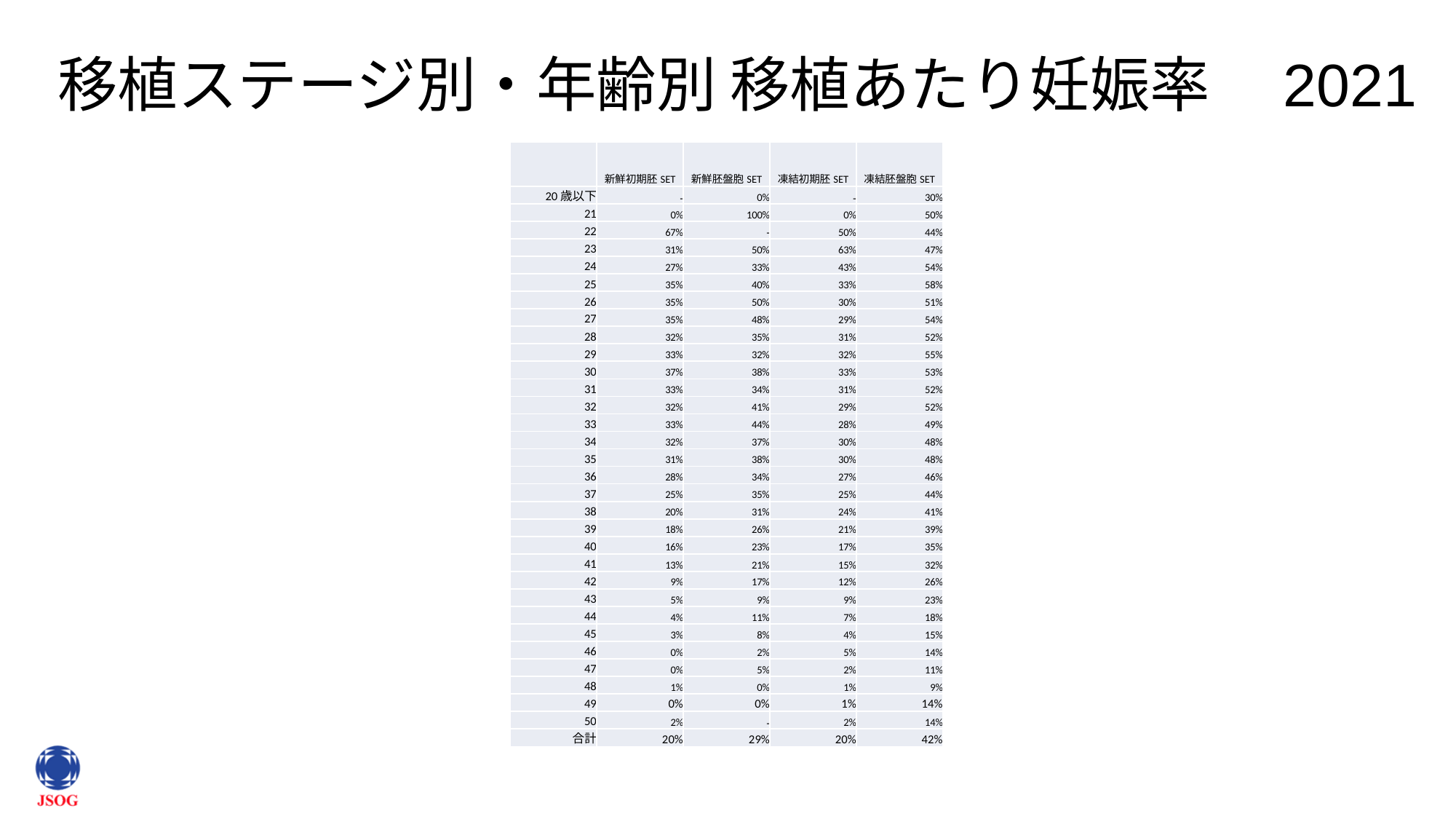

# 移植ステージ別・年齢別 移植あたり妊娠率　2021
|  | 新鮮初期胚SET | 新鮮胚盤胞SET | 凍結初期胚SET | 凍結胚盤胞SET |
| --- | --- | --- | --- | --- |
| 20歳以下 | - | 0% | - | 30% |
| 21 | 0% | 100% | 0% | 50% |
| 22 | 67% | - | 50% | 44% |
| 23 | 31% | 50% | 63% | 47% |
| 24 | 27% | 33% | 43% | 54% |
| 25 | 35% | 40% | 33% | 58% |
| 26 | 35% | 50% | 30% | 51% |
| 27 | 35% | 48% | 29% | 54% |
| 28 | 32% | 35% | 31% | 52% |
| 29 | 33% | 32% | 32% | 55% |
| 30 | 37% | 38% | 33% | 53% |
| 31 | 33% | 34% | 31% | 52% |
| 32 | 32% | 41% | 29% | 52% |
| 33 | 33% | 44% | 28% | 49% |
| 34 | 32% | 37% | 30% | 48% |
| 35 | 31% | 38% | 30% | 48% |
| 36 | 28% | 34% | 27% | 46% |
| 37 | 25% | 35% | 25% | 44% |
| 38 | 20% | 31% | 24% | 41% |
| 39 | 18% | 26% | 21% | 39% |
| 40 | 16% | 23% | 17% | 35% |
| 41 | 13% | 21% | 15% | 32% |
| 42 | 9% | 17% | 12% | 26% |
| 43 | 5% | 9% | 9% | 23% |
| 44 | 4% | 11% | 7% | 18% |
| 45 | 3% | 8% | 4% | 15% |
| 46 | 0% | 2% | 5% | 14% |
| 47 | 0% | 5% | 2% | 11% |
| 48 | 1% | 0% | 1% | 9% |
| 49 | 0% | 0% | 1% | 14% |
| 50 | 2% | - | 2% | 14% |
| 合計 | 20% | 29% | 20% | 42% |